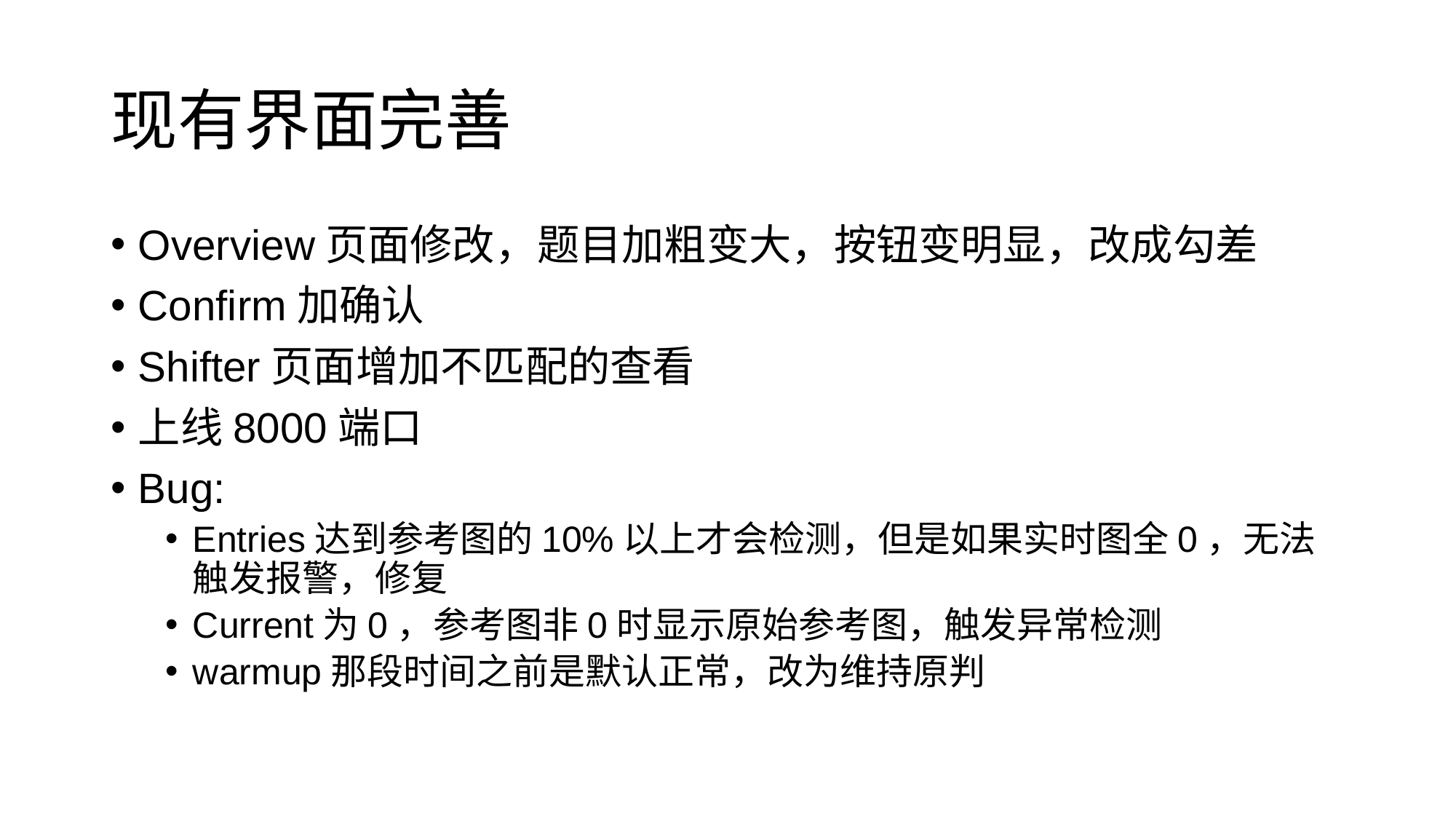

# 现有界面完善
Overview页面修改，题目加粗变大，按钮变明显，改成勾差
Confirm加确认
Shifter页面增加不匹配的查看
上线8000端口
Bug:
Entries达到参考图的10%以上才会检测，但是如果实时图全0，无法触发报警，修复
Current为0，参考图非0时显示原始参考图，触发异常检测
warmup那段时间之前是默认正常，改为维持原判